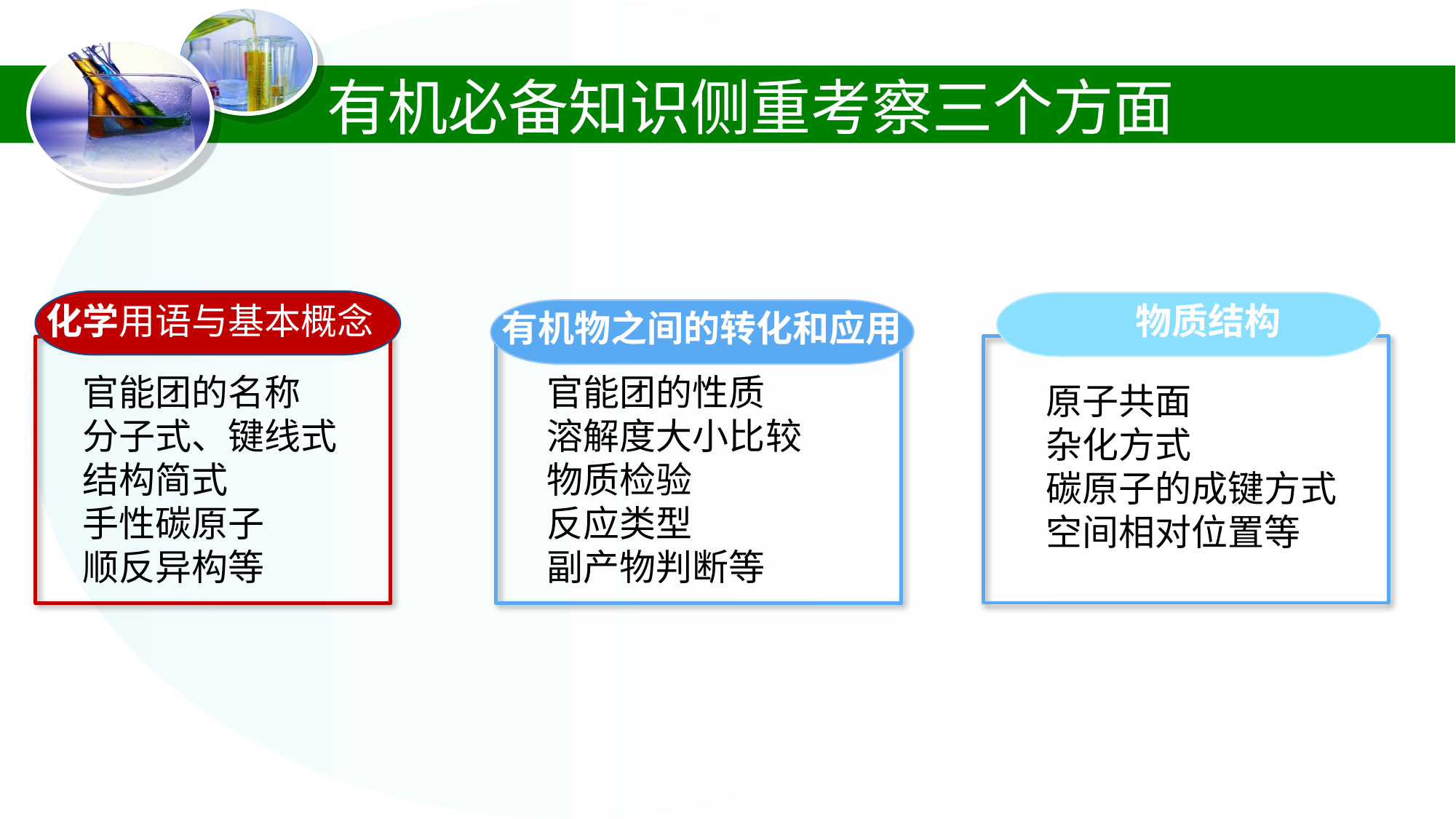

有机必备知识侧重考察三个方面

化学用语与基本概念

   物质结构

有机物之间的转化和应用

官能团的名称
分子式、键线式
结构简式
手性碳原子
顺反异构等
官能团的性质
溶解度大小比较
物质检验
反应类型
副产物判断等
原子共面
杂化方式
碳原子的成键方式
空间相对位置等